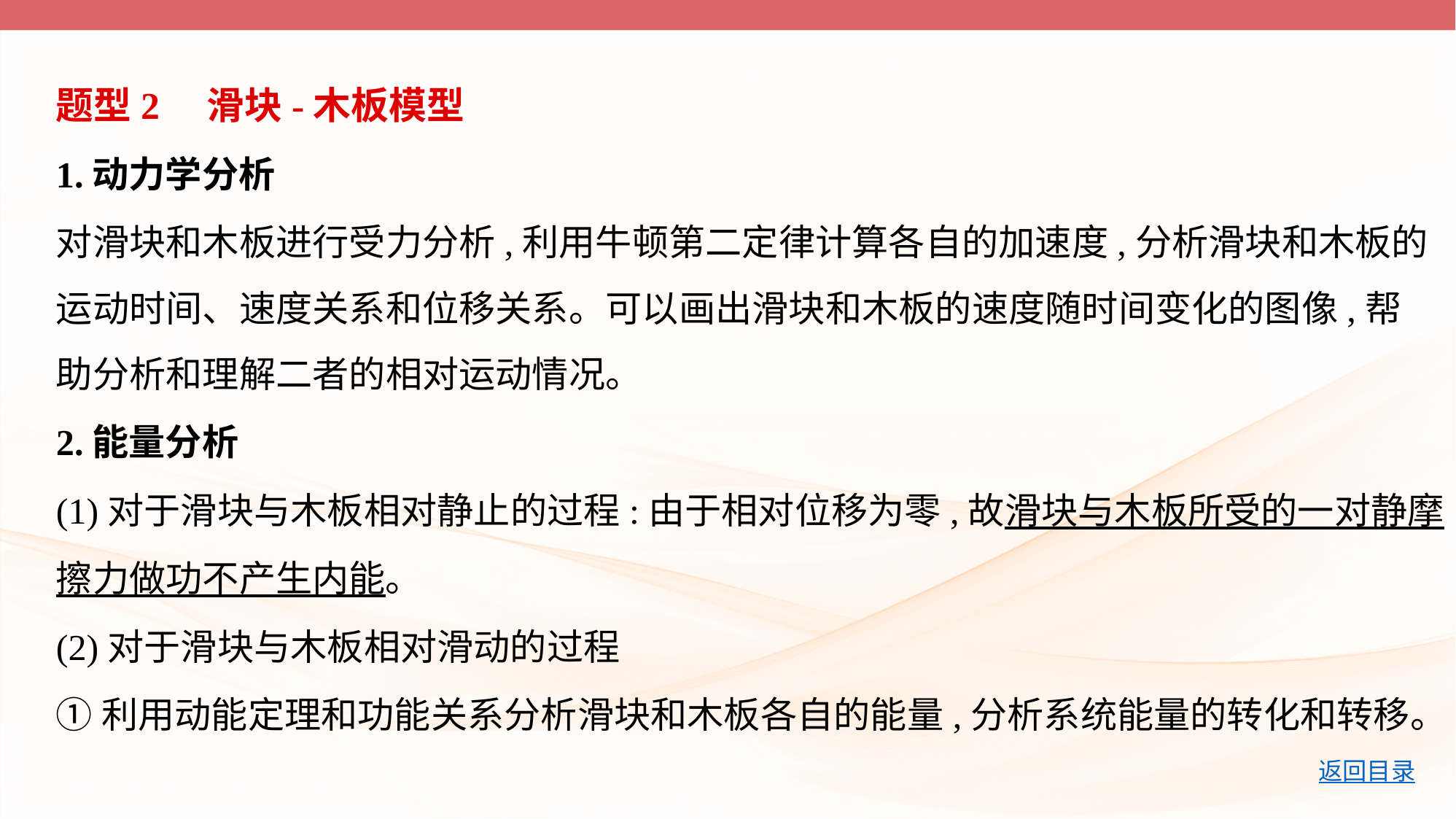

题型2　滑块-木板模型
1.动力学分析
对滑块和木板进行受力分析,利用牛顿第二定律计算各自的加速度,分析滑块和木板的
运动时间、速度关系和位移关系。可以画出滑块和木板的速度随时间变化的图像,帮
助分析和理解二者的相对运动情况。
2.能量分析
(1)对于滑块与木板相对静止的过程:由于相对位移为零,故滑块与木板所受的一对静摩
擦力做功不产生内能。
(2)对于滑块与木板相对滑动的过程
①利用动能定理和功能关系分析滑块和木板各自的能量,分析系统能量的转化和转移。